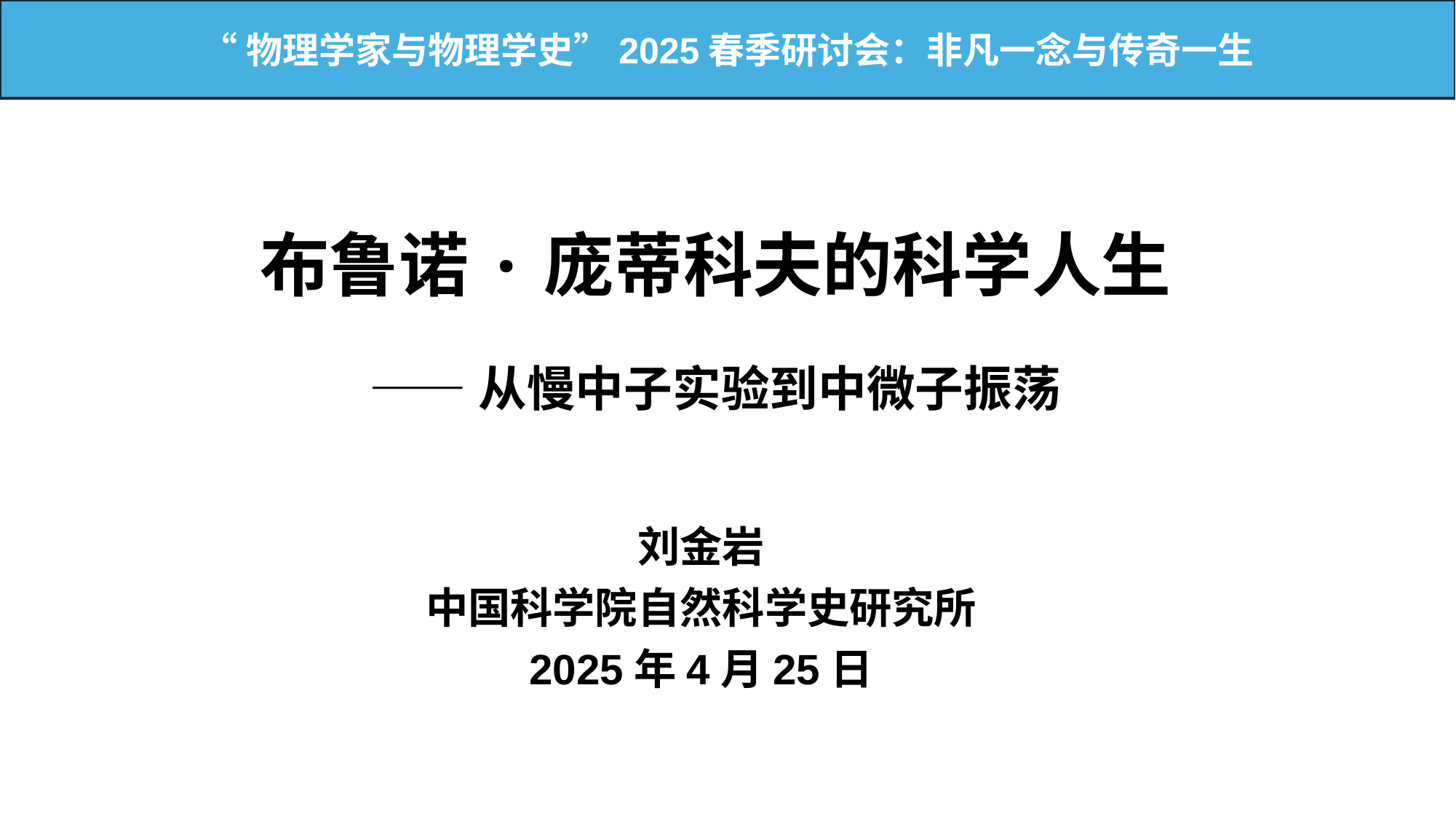

“物理学家与物理学史”2025春季研讨会：非凡一念与传奇一生
布鲁诺·庞蒂科夫的科学人生

——从慢中子实验到中微子振荡
刘金岩
中国科学院自然科学史研究所
2025年4月25日